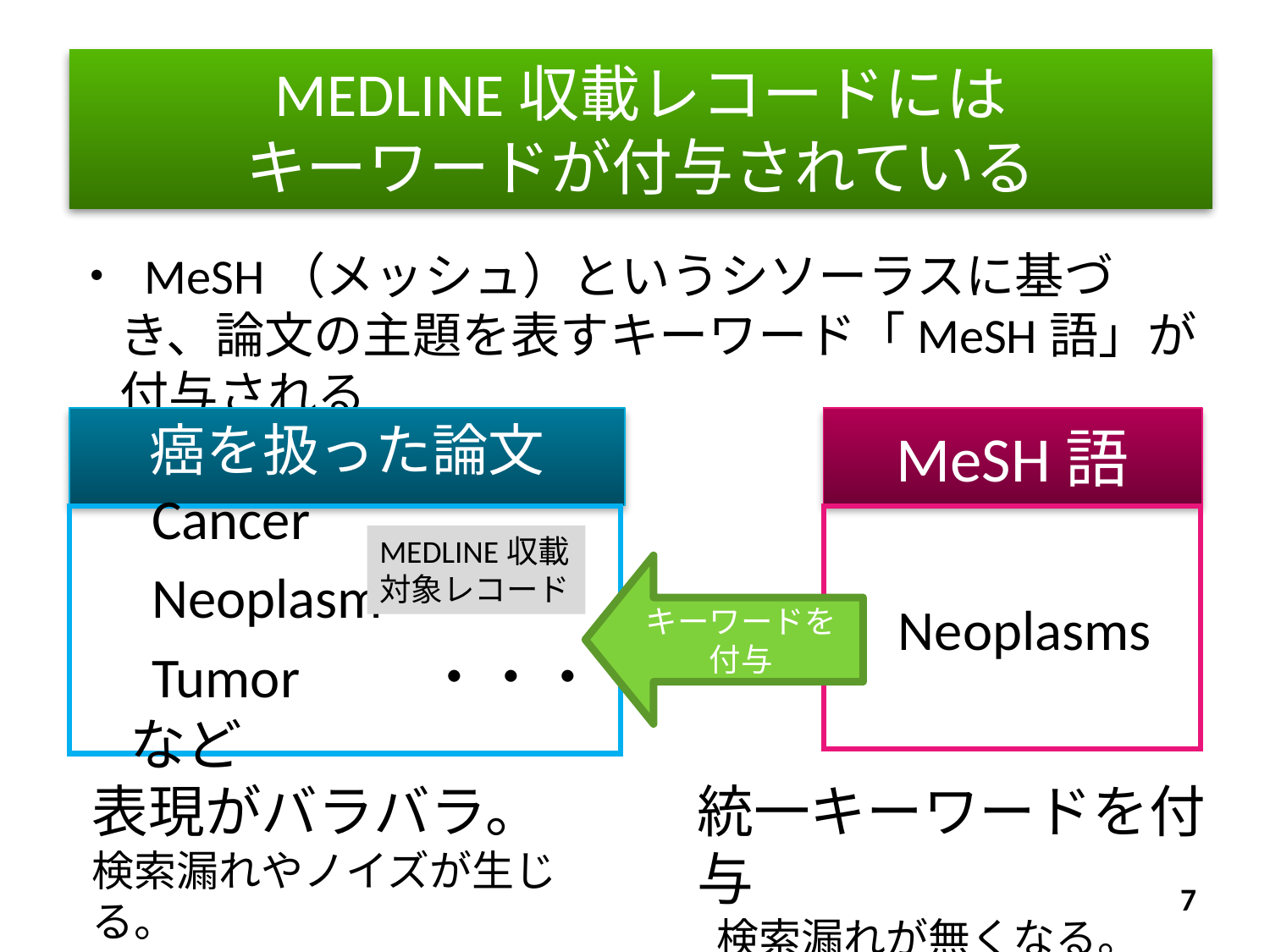

MEDLINE収載レコードには
キーワードが付与されている
・ MeSH（メッシュ）というシソーラスに基づき、論文の主題を表すキーワード「MeSH語」が付与される
癌を扱った論文
MeSH語
　Cancer
　Neoplasm
　Tumor　　・・・など
  Neoplasms
MEDLINE収載対象レコード
キーワードを
付与
表現がバラバラ。
検索漏れやノイズが生じる。
統一キーワードを付与
 検索漏れが無くなる。

7